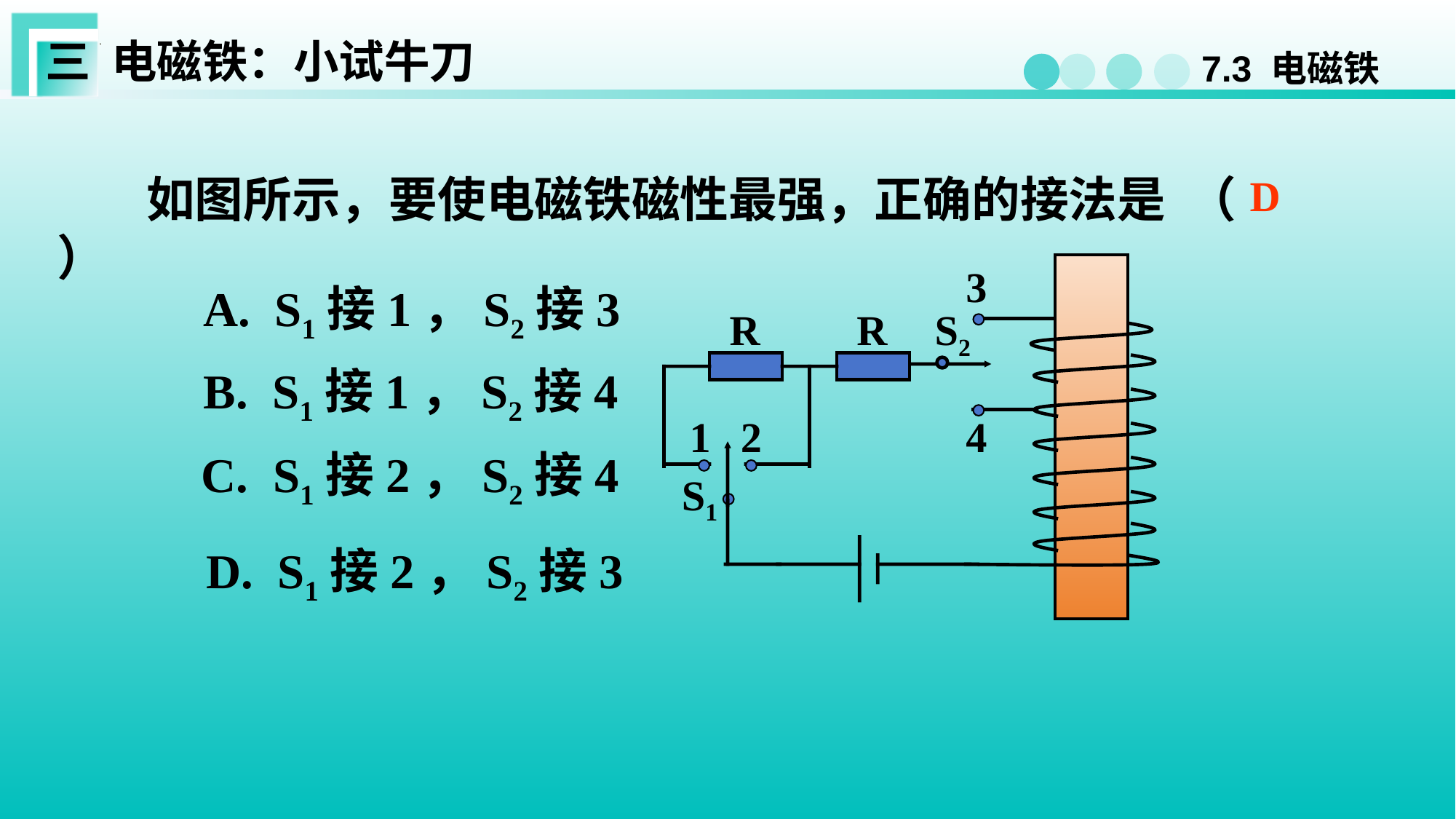

三  电磁铁：小试牛刀
        如图所示，要使电磁铁磁性最强，正确的接法是  （    ）
D

3
A.  S1接1，S2接3
B.  S1接1，S2接4
C.  S1接2，S2接4
D.  S1接2，S2接3
R
R
S2
2
1
4
S1